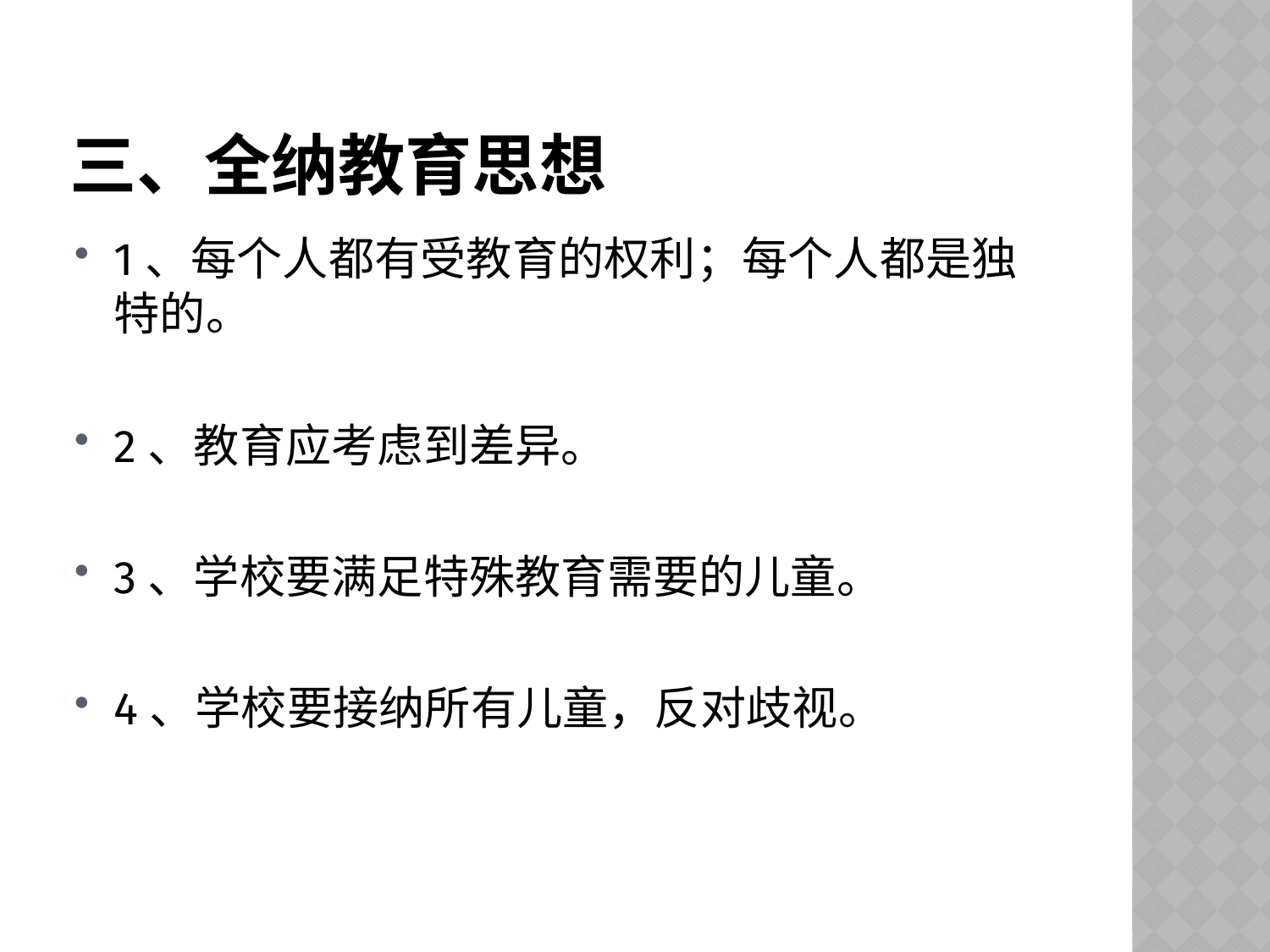

# 三、全纳教育思想
1、每个人都有受教育的权利；每个人都是独特的。

2、教育应考虑到差异。

3、学校要满足特殊教育需要的儿童。

4、学校要接纳所有儿童，反对歧视。